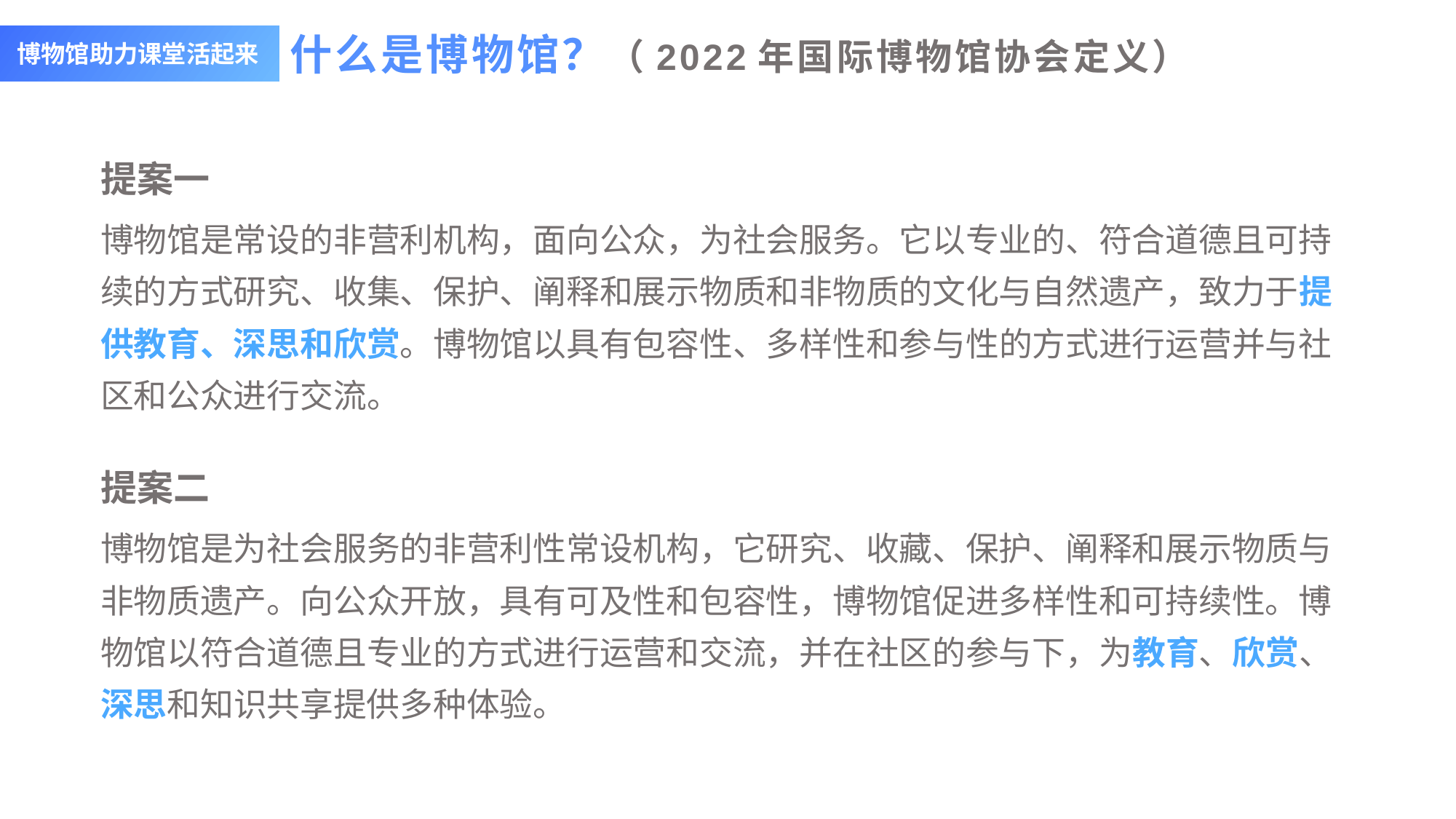

什么是博物馆？（2022年国际博物馆协会定义）
提案一
博物馆是常设的非营利机构，面向公众，为社会服务。它以专业的、符合道德且可持续的方式研究、收集、保护、阐释和展示物质和非物质的文化与自然遗产，致力于提供教育、深思和欣赏。博物馆以具有包容性、多样性和参与性的方式进行运营并与社区和公众进行交流。
提案二
博物馆是为社会服务的非营利性常设机构，它研究、收藏、保护、阐释和展示物质与非物质遗产。向公众开放，具有可及性和包容性，博物馆促进多样性和可持续性。博物馆以符合道德且专业的方式进行运营和交流，并在社区的参与下，为教育、欣赏、深思和知识共享提供多种体验。